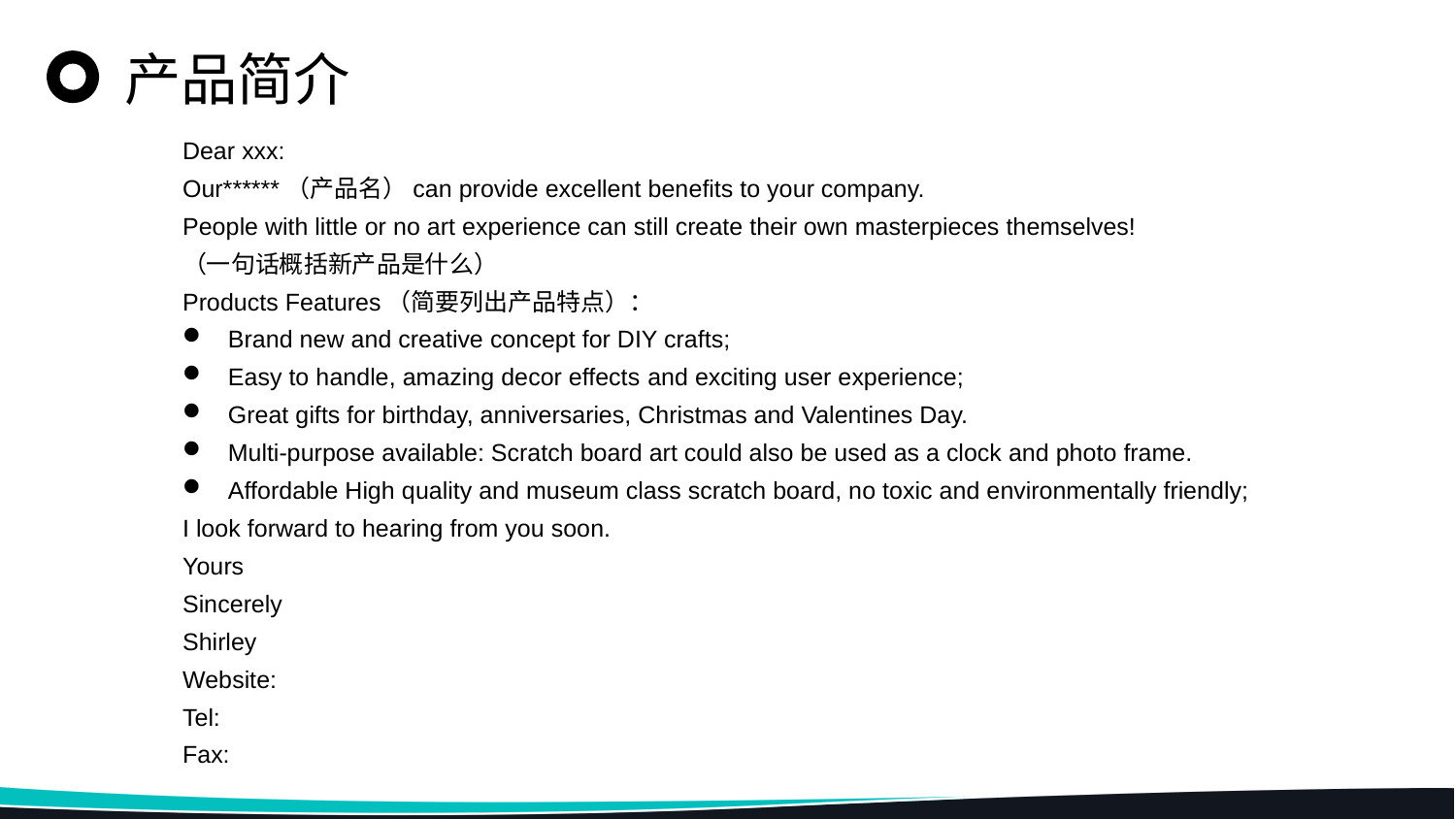

产品简介
Dear xxx:
Our******（产品名）can provide excellent benefits to your company.
People with little or no art experience can still create their own masterpieces themselves!
（一句话概括新产品是什么）
Products Features（简要列出产品特点）：
Brand new and creative concept for DIY crafts;
Easy to handle, amazing decor effects and exciting user experience;
Great gifts for birthday, anniversaries, Christmas and Valentines Day.
Multi-purpose available: Scratch board art could also be used as a clock and photo frame.
Affordable High quality and museum class scratch board, no toxic and environmentally friendly;
I look forward to hearing from you soon.
Yours
Sincerely
Shirley
Website:
Tel:
Fax: